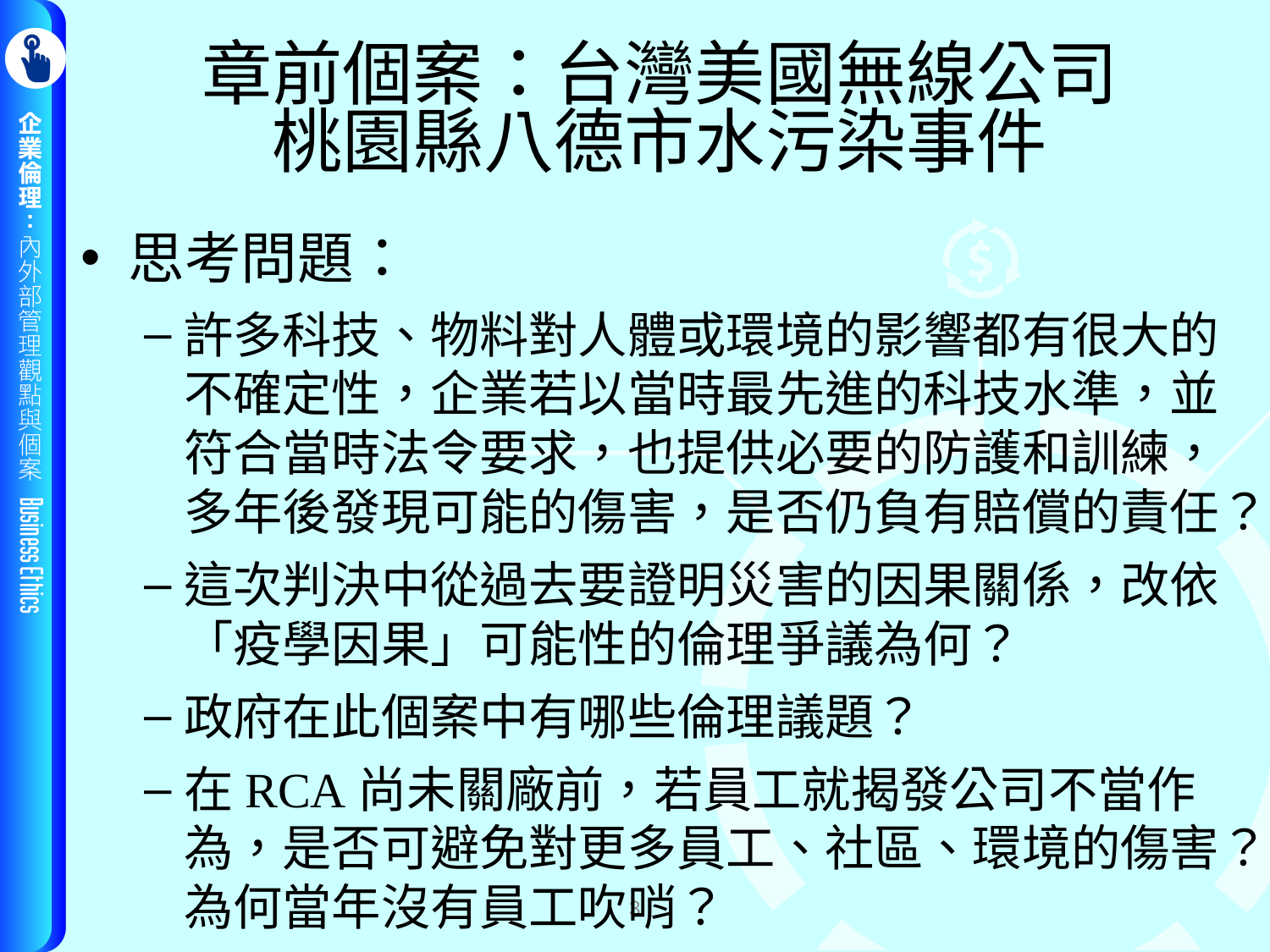

# 章前個案：台灣美國無線公司 桃園縣八德市水污染事件
思考問題：
許多科技、物料對人體或環境的影響都有很大的不確定性，企業若以當時最先進的科技水準，並符合當時法令要求，也提供必要的防護和訓練，多年後發現可能的傷害，是否仍負有賠償的責任？
這次判決中從過去要證明災害的因果關係，改依「疫學因果」可能性的倫理爭議為何？
政府在此個案中有哪些倫理議題？
在RCA尚未關廠前，若員工就揭發公司不當作為，是否可避免對更多員工、社區、環境的傷害？為何當年沒有員工吹哨？
3